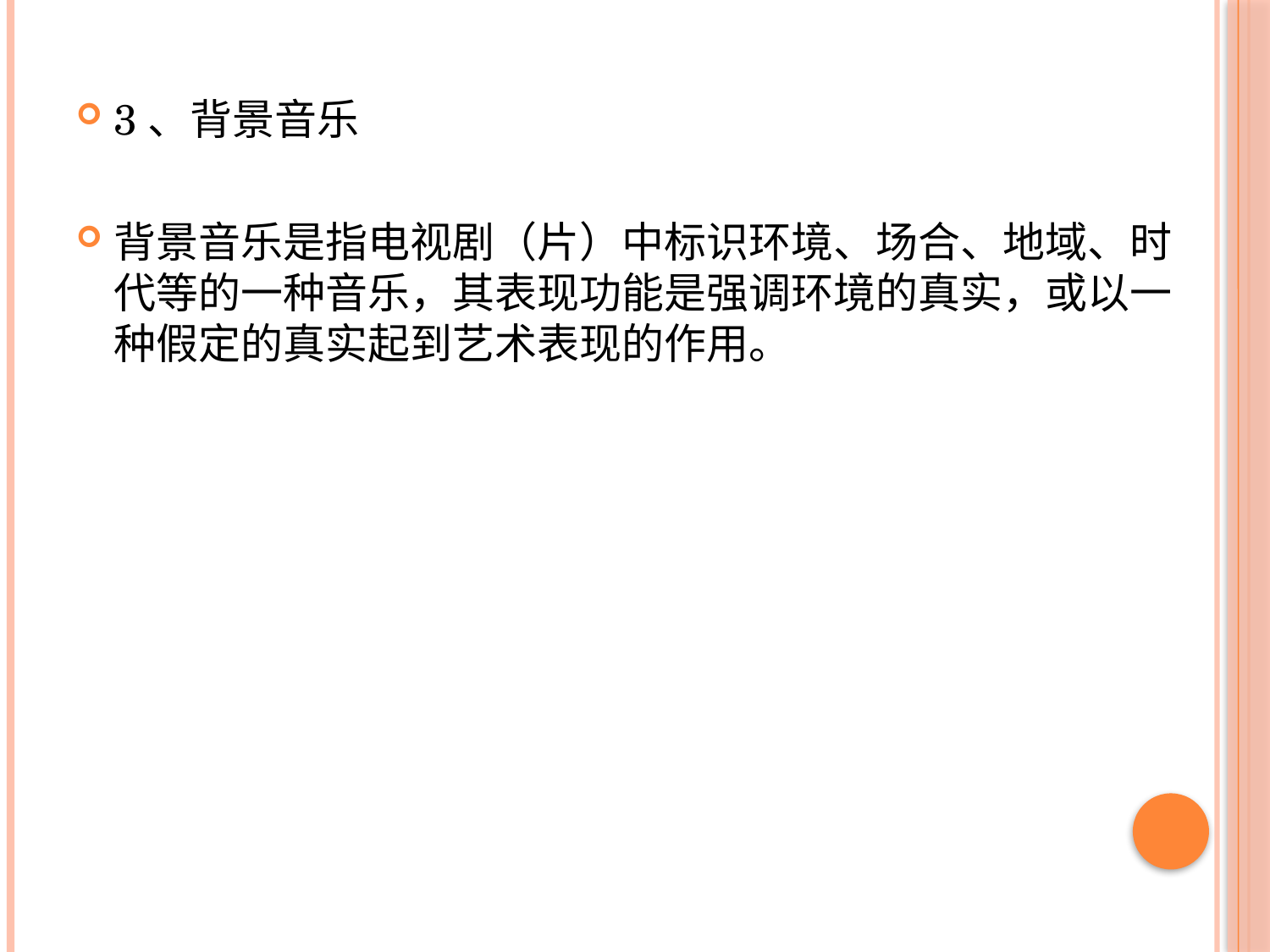

#
3、背景音乐

背景音乐是指电视剧（片）中标识环境、场合、地域、时代等的一种音乐，其表现功能是强调环境的真实，或以一种假定的真实起到艺术表现的作用。